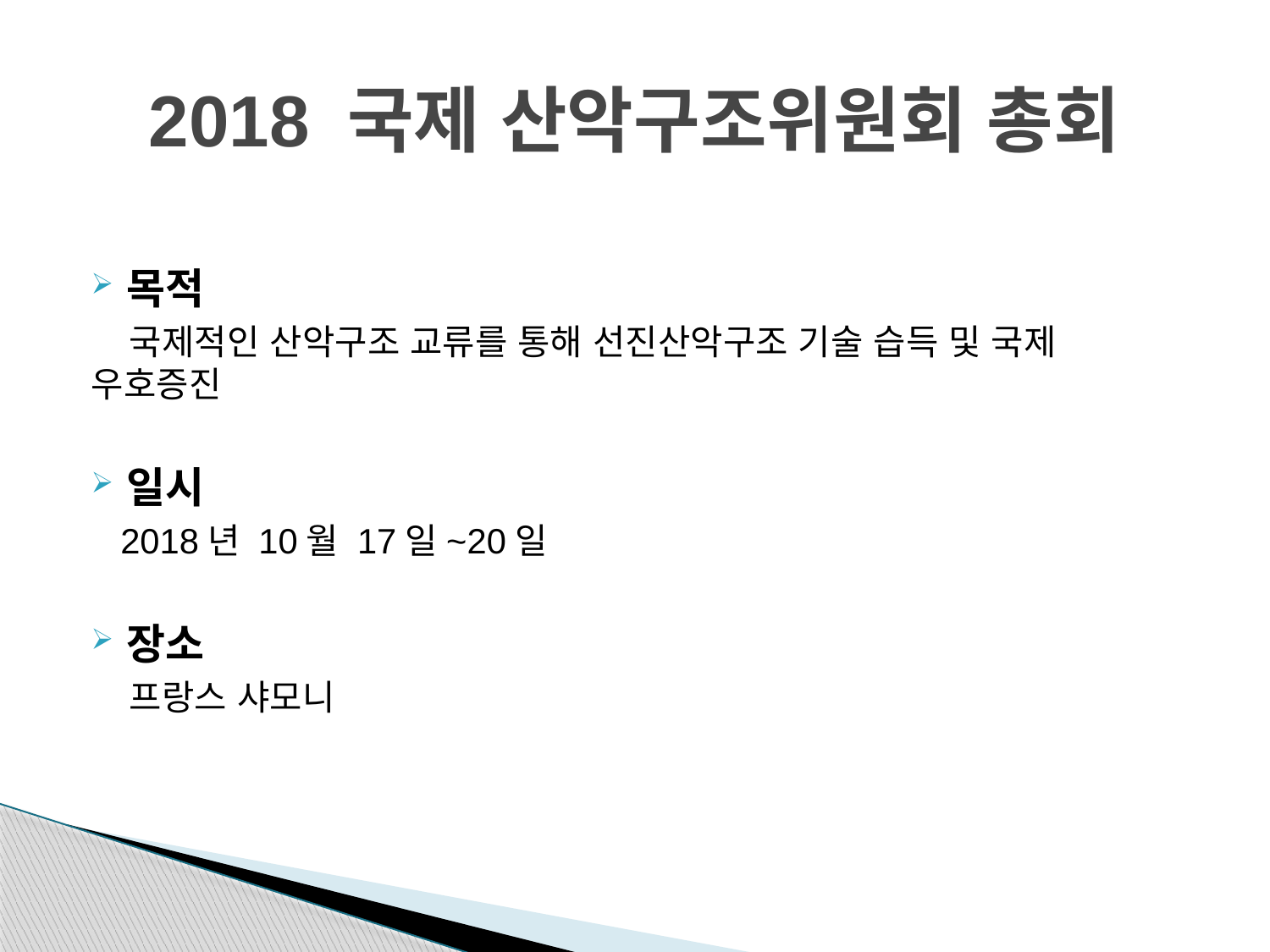

# 2018 국제 산악구조위원회 총회

목적
   국제적인 산악구조 교류를 통해 선진산악구조 기술 습득 및 국제 우호증진

일시
   2018년 10월 17일~20일

장소
   프랑스 샤모니